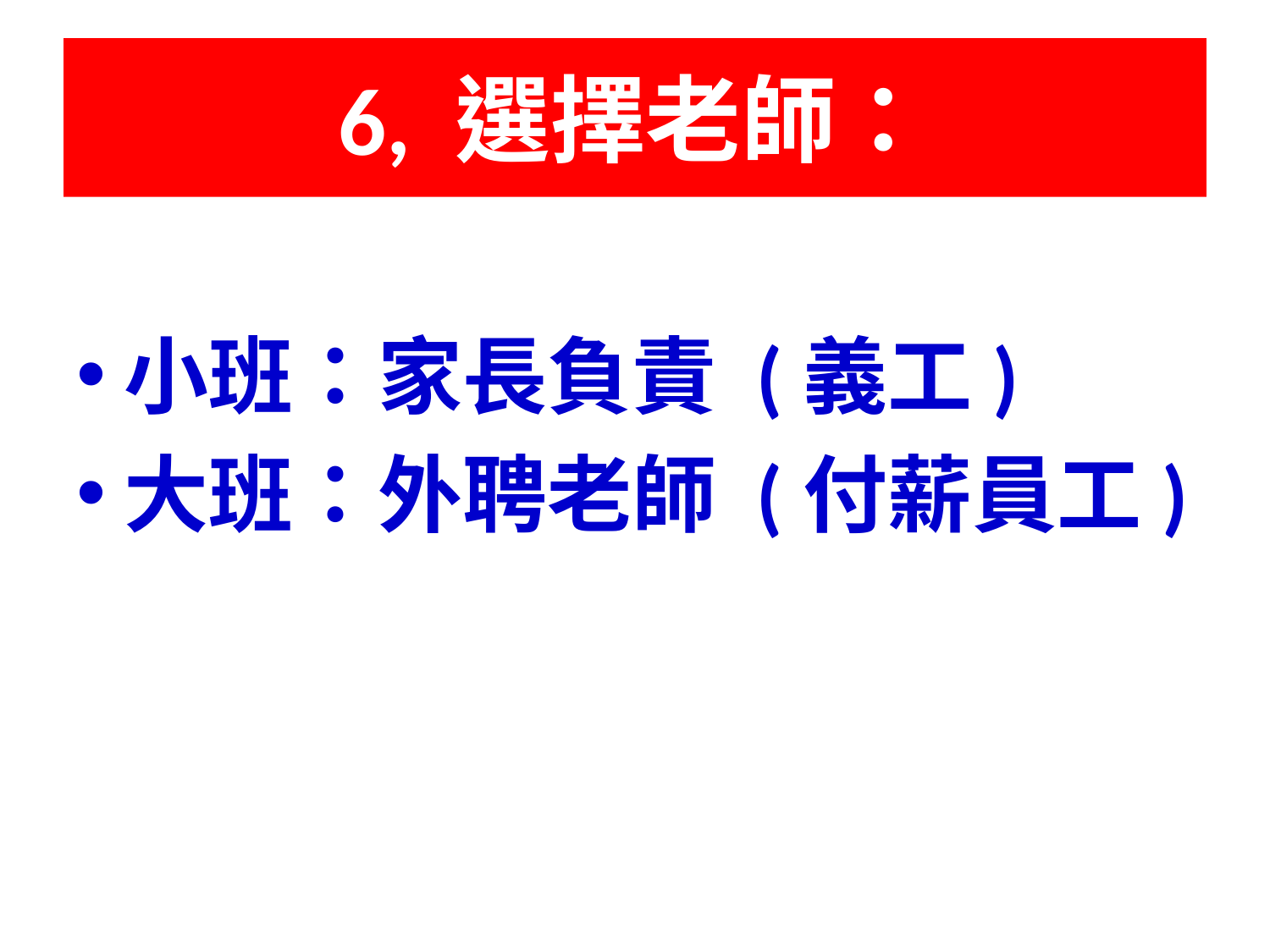

# 6, 選擇老師：
小班：家長負責 (義工)
大班：外聘老師 (付薪員工)